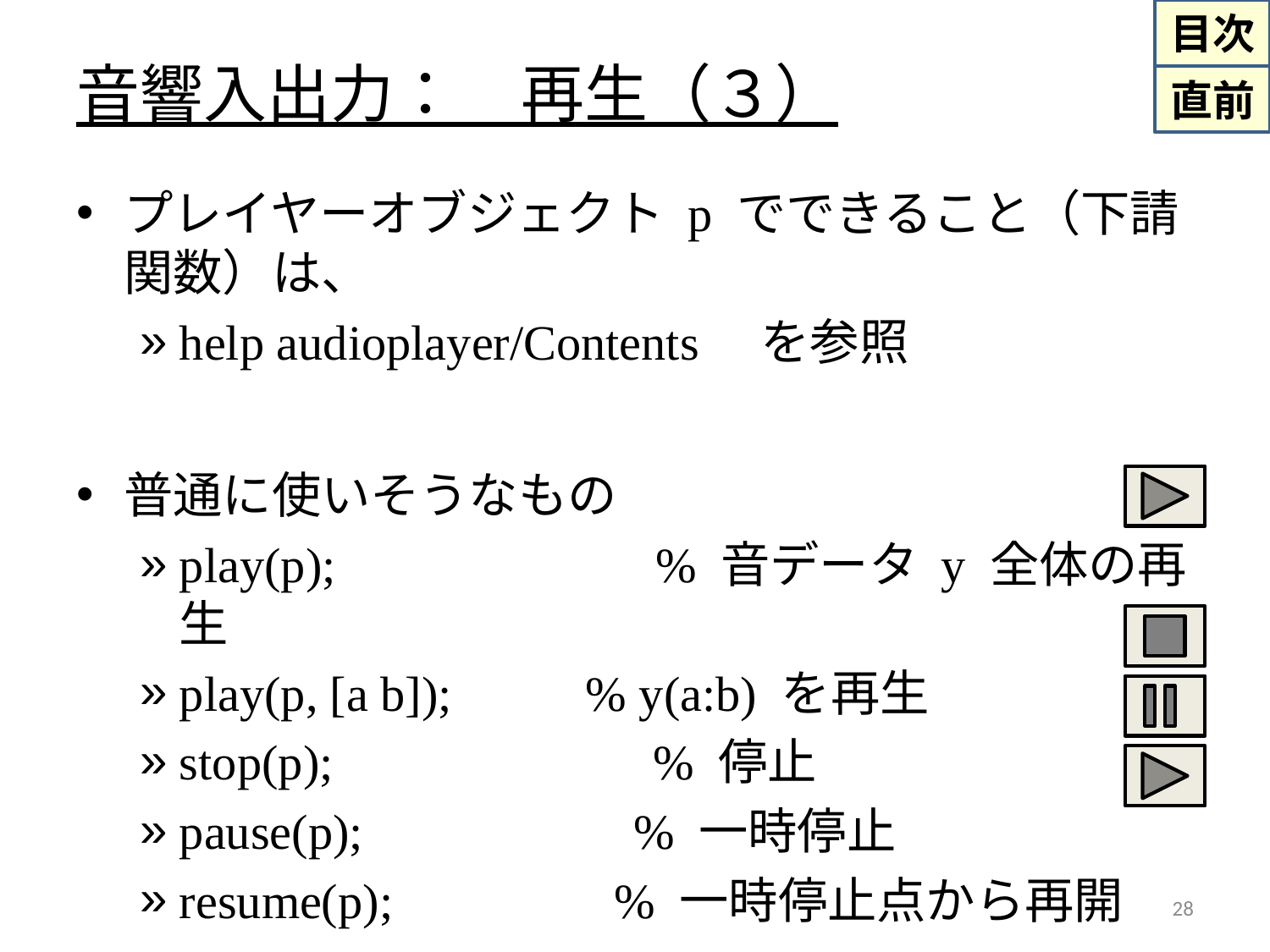

# 音響入出力：　再生（３）
プレイヤーオブジェクト p でできること（下請関数）は、
help audioplayer/Contents　を参照

普通に使いそうなもの
play(p);　　　　　　% 音データ y 全体の再生
play(p, [a b]);　　 % y(a:b) を再生
stop(p);　　　　　　% 停止
pause(p);　　　　　% 一時停止
resume(p);　　　　% 一時停止点から再開

28